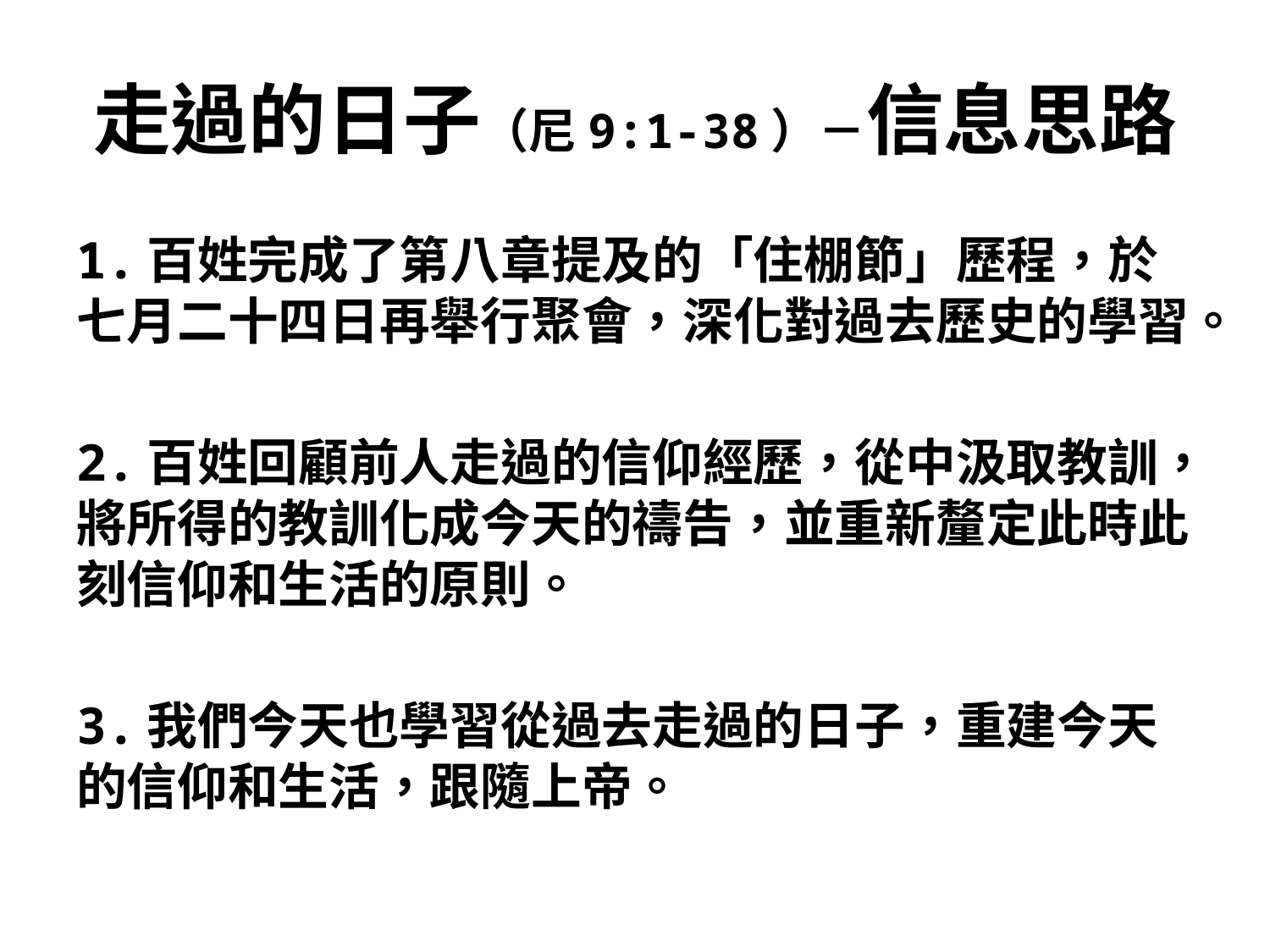

# 走過的日子（尼9:1-38）－信息思路
1.百姓完成了第八章提及的「住棚節」歷程，於七月二十四日再舉行聚會，深化對過去歷史的學習。

2.百姓回顧前人走過的信仰經歷，從中汲取教訓，將所得的教訓化成今天的禱告，並重新釐定此時此刻信仰和生活的原則。

3.我們今天也學習從過去走過的日子，重建今天的信仰和生活，跟隨上帝。